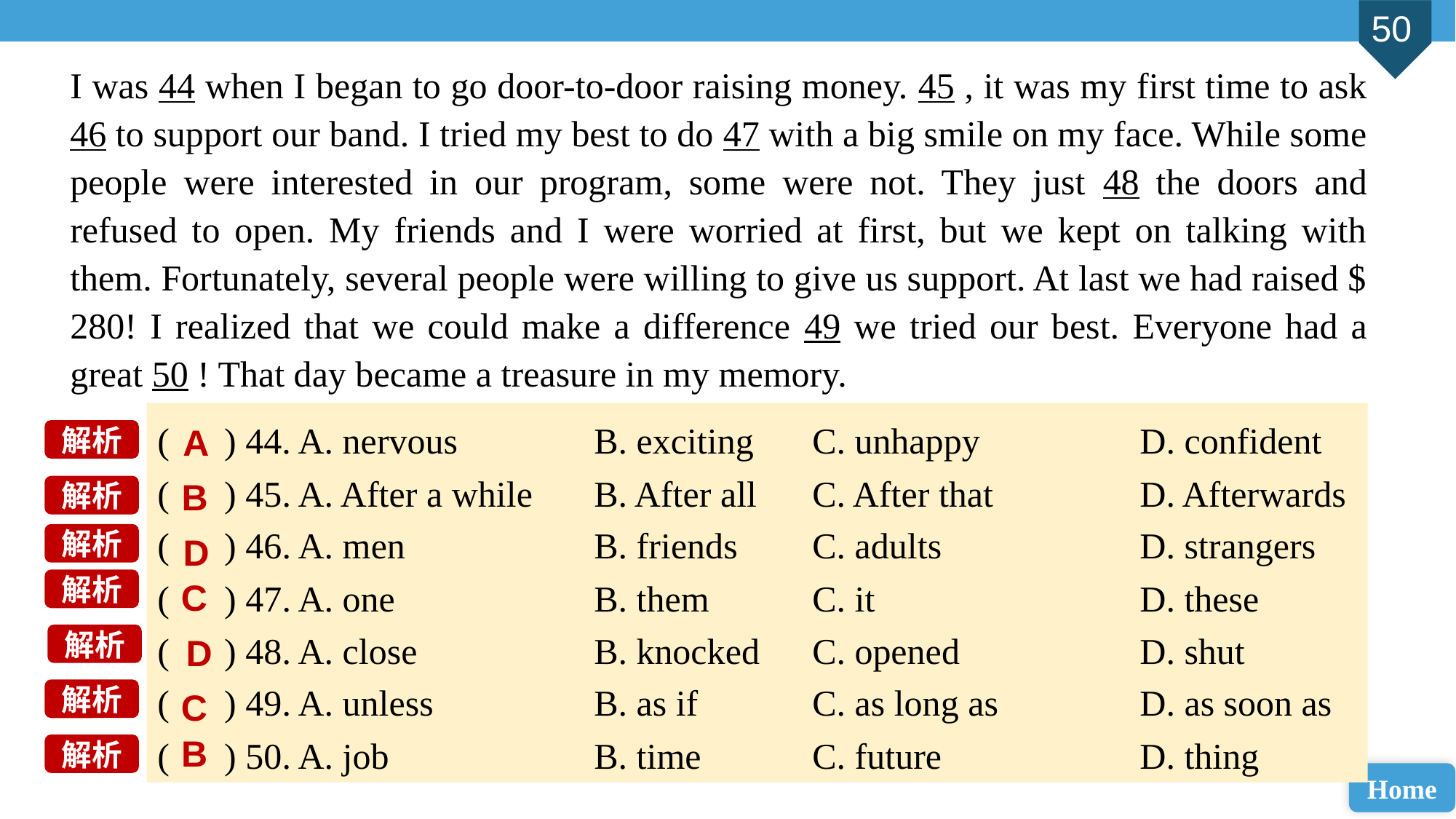

I was 44 when I began to go door-to-door raising money. 45 , it was my first time to ask 46 to support our band. I tried my best to do 47 with a big smile on my face. While some people were interested in our program, some were not. They just 48 the doors and refused to open. My friends and I were worried at first, but we kept on talking with them. Fortunately, several people were willing to give us support. At last we had raised $ 280! I realized that we could make a difference 49 we tried our best. Everyone had a great 50 ! That day became a treasure in my memory.
(      ) 44. A. nervous 		B. exciting 	C. unhappy 		D. confident
(      ) 45. A. After a while 	B. After all 	C. After that 		D. Afterwards
(      ) 46. A. men 		B. friends 	C. adults 		D. strangers
(      ) 47. A. one 		B. them 	C. it 			D. these
(      ) 48. A. close 		B. knocked 	C. opened 		D. shut
(      ) 49. A. unless 		B. as if 	C. as long as 		D. as soon as
(      ) 50. A. job 		B. time 	C. future 		D. thing
A
解析
B
解析
D
解析
C
解析
D
解析
C
解析
B
解析